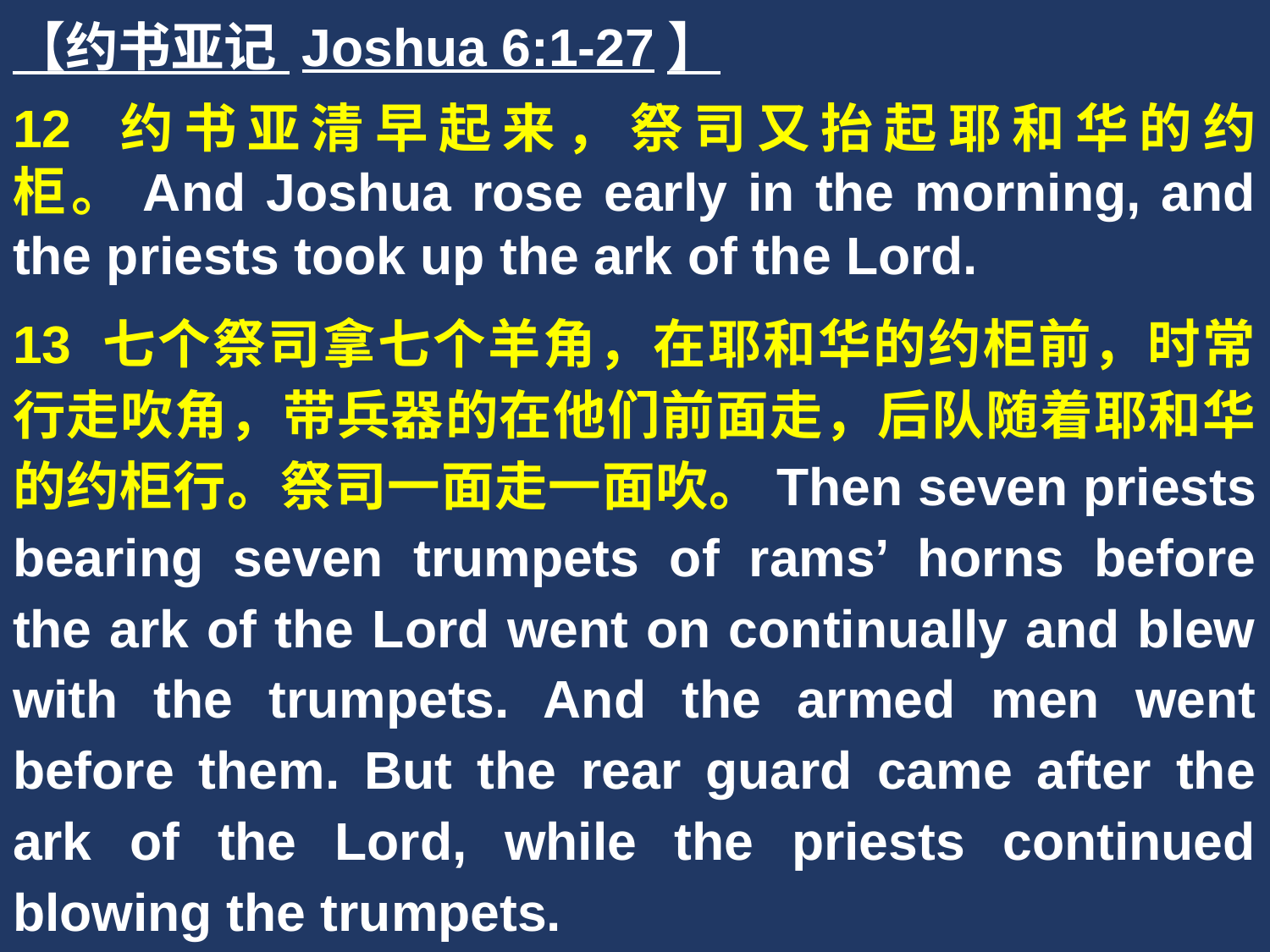

【约书亚记 Joshua 6:1-27】
12 约书亚清早起来，祭司又抬起耶和华的约柜。And Joshua rose early in the morning, and the priests took up the ark of the Lord.
13 七个祭司拿七个羊角，在耶和华的约柜前，时常行走吹角，带兵器的在他们前面走，后队随着耶和华的约柜行。祭司一面走一面吹。Then seven priests bearing seven trumpets of rams’ horns before the ark of the Lord went on continually and blew with the trumpets. And the armed men went before them. But the rear guard came after the ark of the Lord, while the priests continued blowing the trumpets.